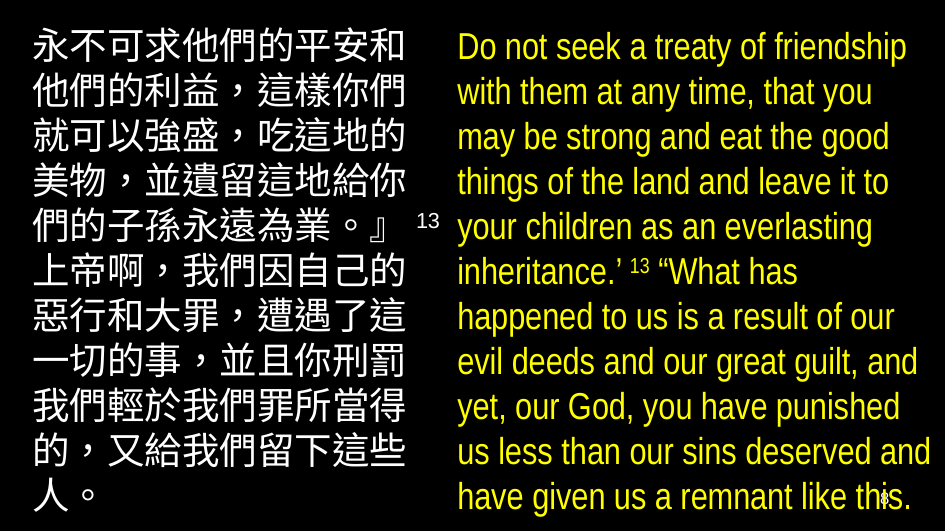

永不可求他們的平安和他們的利益，這樣你們就可以強盛，吃這地的美物，並遺留這地給你們的子孫永遠為業。』13 上帝啊，我們因自己的惡行和大罪，遭遇了這一切的事，並且你刑罰我們輕於我們罪所當得的，又給我們留下這些人。
Do not seek a treaty of friendship with them at any time, that you may be strong and eat the good things of the land and leave it to your children as an everlasting inheritance.’ 13 “What has happened to us is a result of our evil deeds and our great guilt, and yet, our God, you have punished us less than our sins deserved and have given us a remnant like this.
8